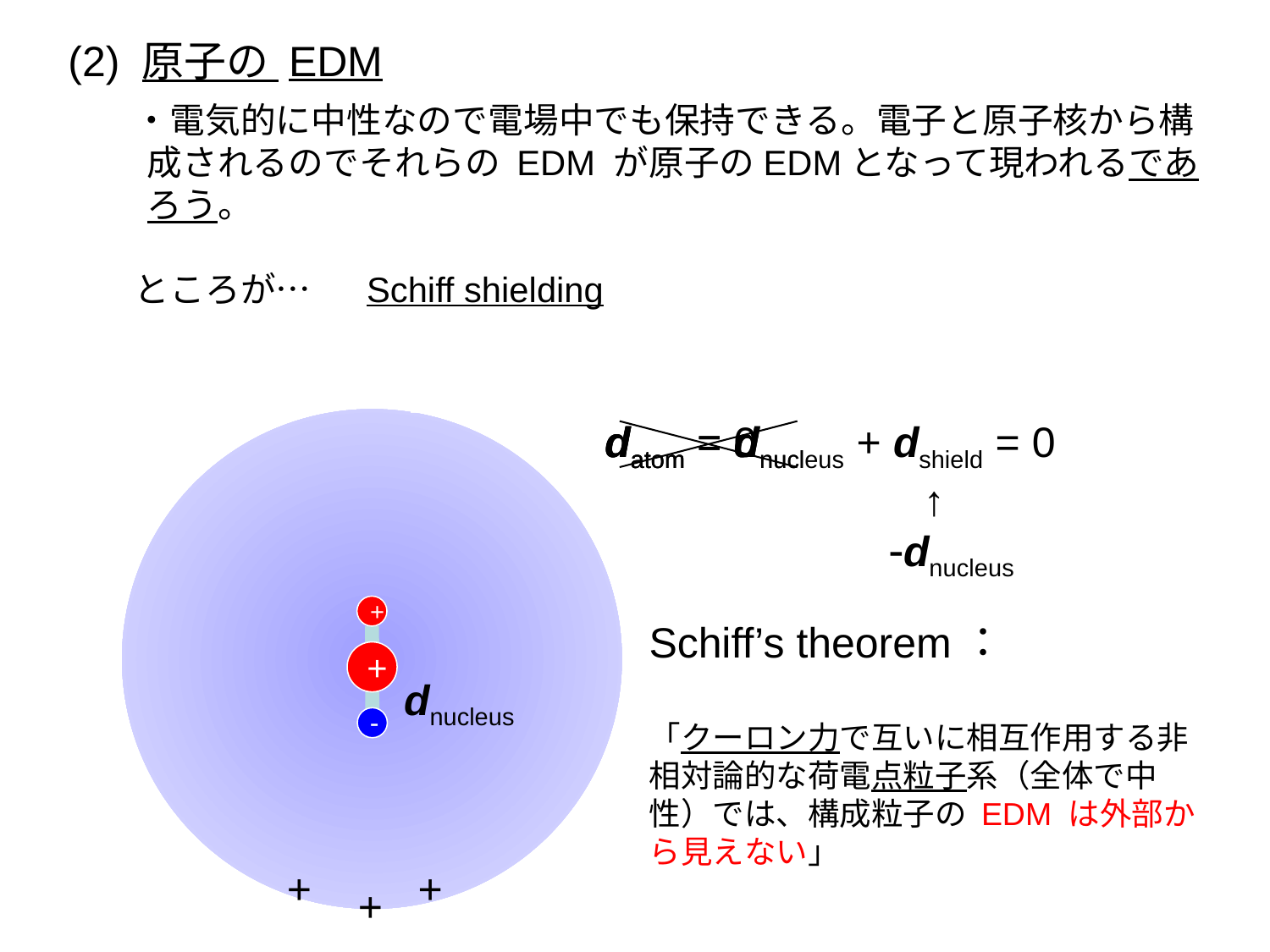

(2) 原子の EDM
・電気的に中性なので電場中でも保持できる。電子と原子核から構成されるのでそれらの EDM が原子のEDMとなって現われるであろう。

ところが…      Schiff shielding
    -
-       -

+         +
      +

datom = dnucleus + dshield = 0
                           ↑
                        −dnucleus
datom = dnucl
datom = 0
+
−
Schiff’s theorem：

「クーロン力で互いに相互作用する非相対論的な荷電点粒子系（全体で中性）では、構成粒子の EDM は外部から見えない」
+
dnucleus